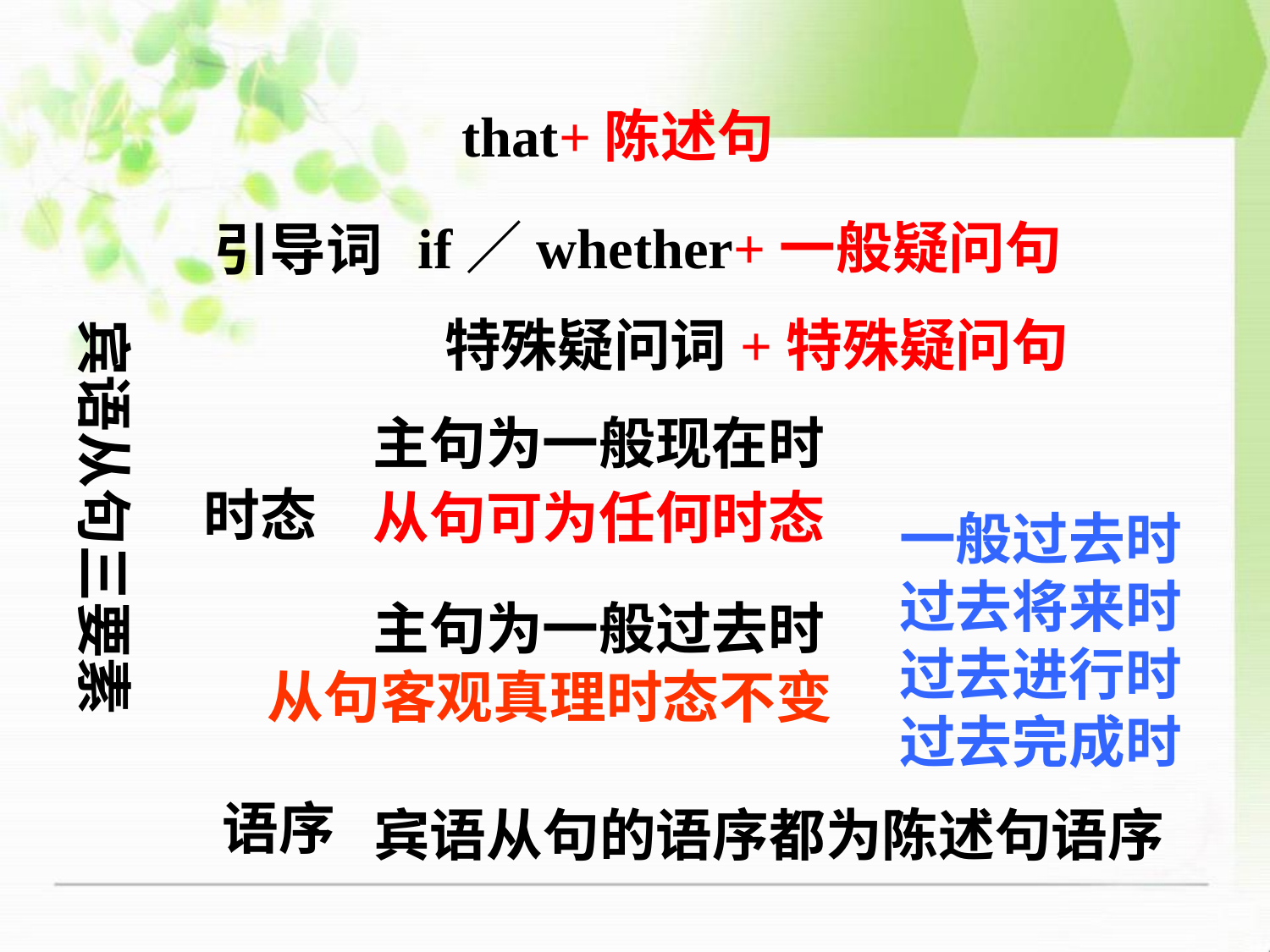

that+陈述句

if／whether+一般疑问句
引导词

特殊疑问词+特殊疑问句
宾语从句三要素
主句为一般现在时

时态
从句可为任何时态
一般过去时
过去将来时
过去进行时
过去完成时

主句为一般过去时
从句客观真理时态不变
语序
宾语从句的语序都为陈述句语序